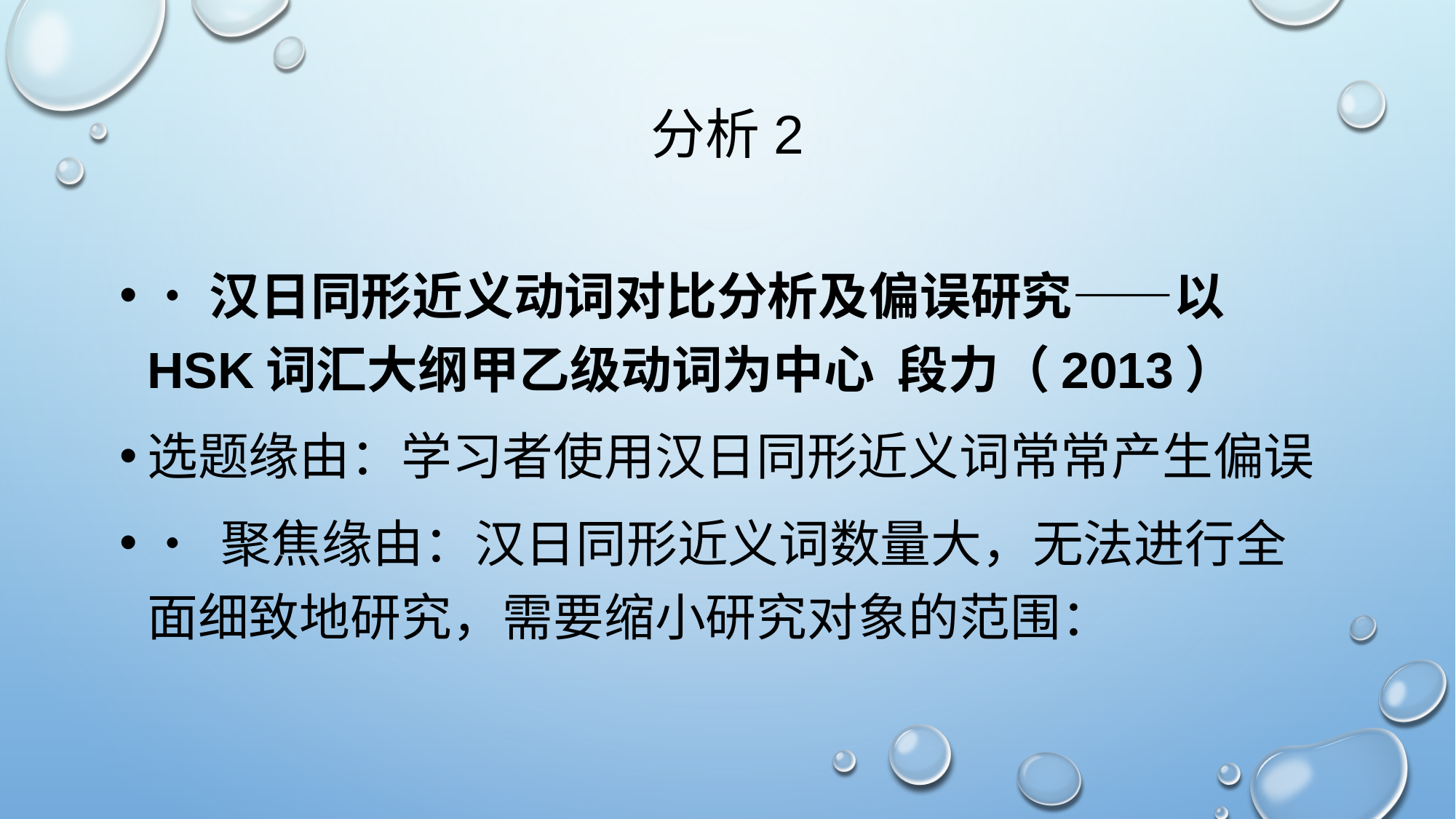

分析2
#
•汉日同形近义动词对比分析及偏误研究——以HSK词汇大纲甲乙级动词为中心  段力（2013）
选题缘由：学习者使用汉日同形近义词常常产生偏误
• 聚焦缘由：汉日同形近义词数量大，无法进行全面细致地研究，需要缩小研究对象的范围：